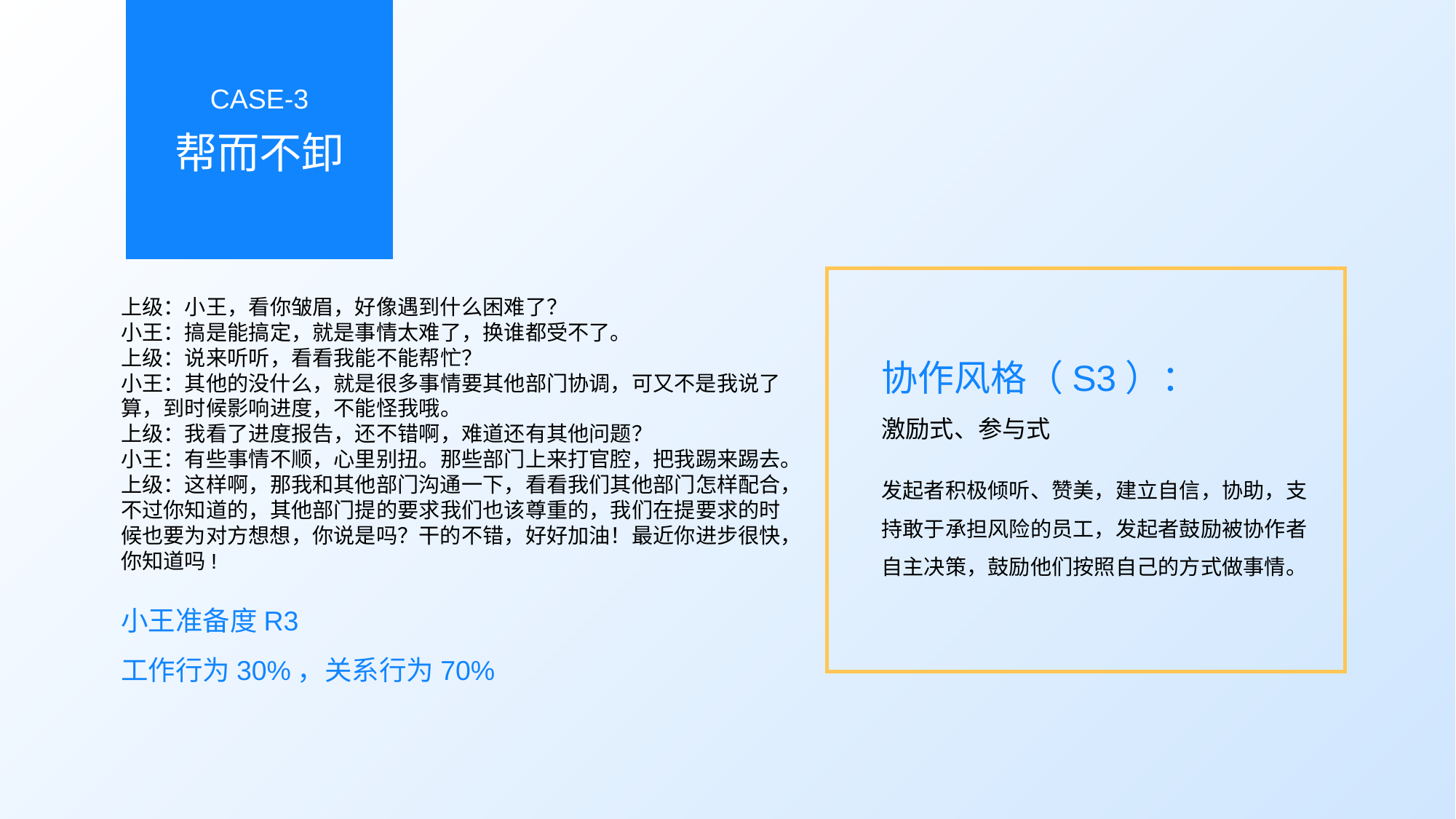

CASE-3
帮而不卸

上级：小王，看你皱眉，好像遇到什么困难了？
小王：搞是能搞定，就是事情太难了，换谁都受不了。
上级：说来听听，看看我能不能帮忙？
小王：其他的没什么，就是很多事情要其他部门协调，可又不是我说了算，到时候影响进度，不能怪我哦。
上级：我看了进度报告，还不错啊，难道还有其他问题？
小王：有些事情不顺，心里别扭。那些部门上来打官腔，把我踢来踢去。
上级：这样啊，那我和其他部门沟通一下，看看我们其他部门怎样配合，不过你知道的，其他部门提的要求我们也该尊重的，我们在提要求的时候也要为对方想想，你说是吗？干的不错，好好加油！最近你进步很快，你知道吗!
协作风格（S3）：
激励式、参与式
发起者积极倾听、赞美，建立自信，协助，支持敢于承担风险的员工，发起者鼓励被协作者自主决策，鼓励他们按照自己的方式做事情。
小王准备度R3
工作行为30%，关系行为70%